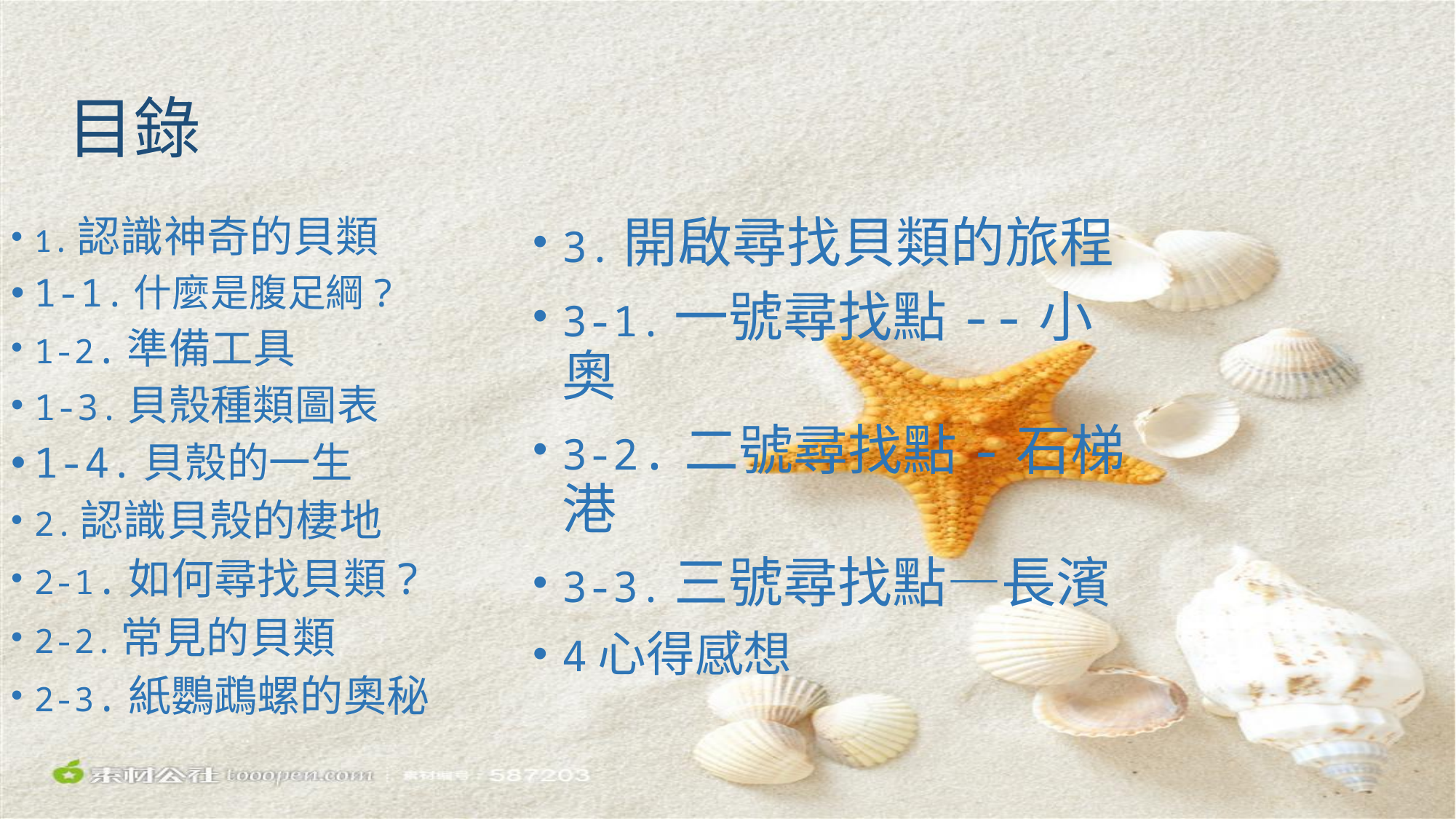

# 目錄
1.認識神奇的貝類
1-1.什麼是腹足綱?
1-2.準備工具
1-3.貝殼種類圖表
1-4.貝殼的一生
2.認識貝殼的棲地
2-1.如何尋找貝類?
2-2.常見的貝類
2-3.紙鸚鵡螺的奧秘

3.開啟尋找貝類的旅程
3-1.一號尋找點--小奧
3-2.二號尋找點-石梯港
3-3.三號尋找點—長濱
4心得感想